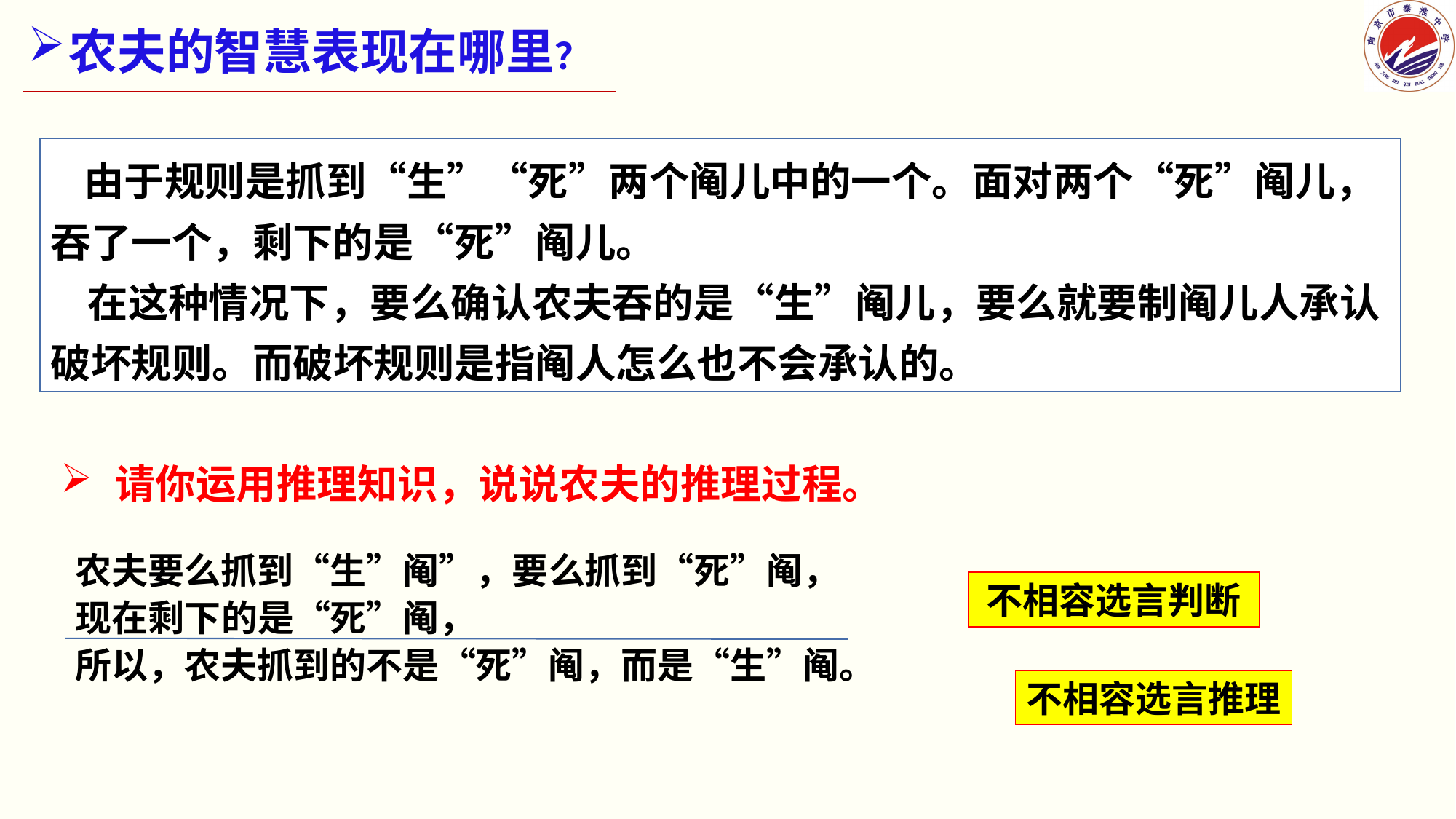

农夫的智慧表现在哪里？
   由于规则是抓到“生”“死”两个阄儿中的一个。面对两个“死”阄儿，吞了一个，剩下的是“死”阄儿。
   在这种情况下，要么确认农夫吞的是“生”阄儿，要么就要制阄儿人承认破坏规则。而破坏规则是指阄人怎么也不会承认的。
请你运用推理知识，说说农夫的推理过程。
农夫要么抓到“生”阄”，要么抓到“死”阄，
现在剩下的是“死”阄，
所以，农夫抓到的不是“死”阄，而是“生”阄。
不相容选言判断
不相容选言推理